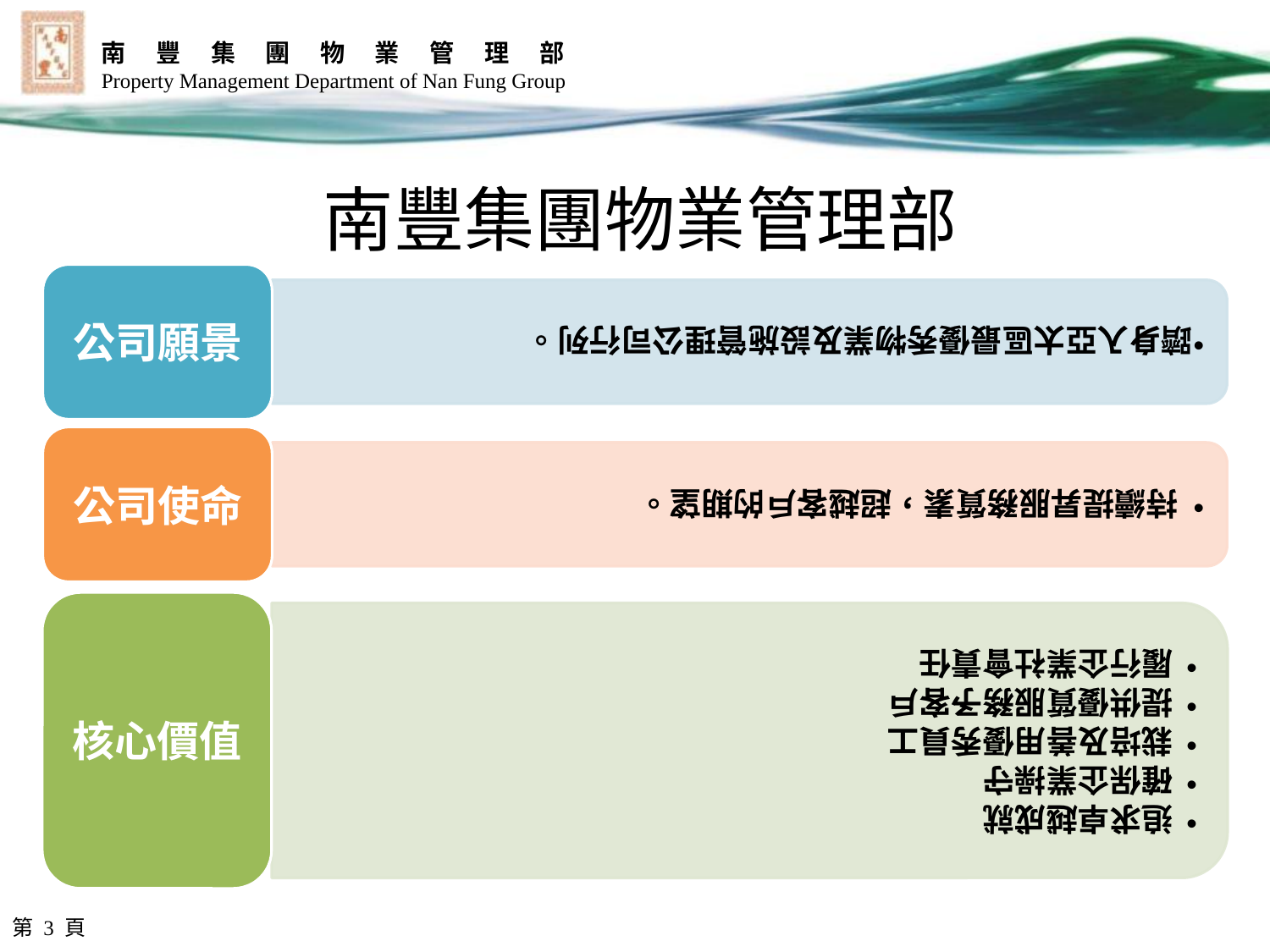

南豐集團物業管理部
躋身入亞太區最優秀物業及設施管理公司行列。
公司願景
 持續提昇服務質素，超越客戶的期望。
公司使命
追求卓越成就
確保企業操守
栽培及善用優秀員工
提供優質服務予客戶
履行企業社會責任
核心價值

第 3 頁